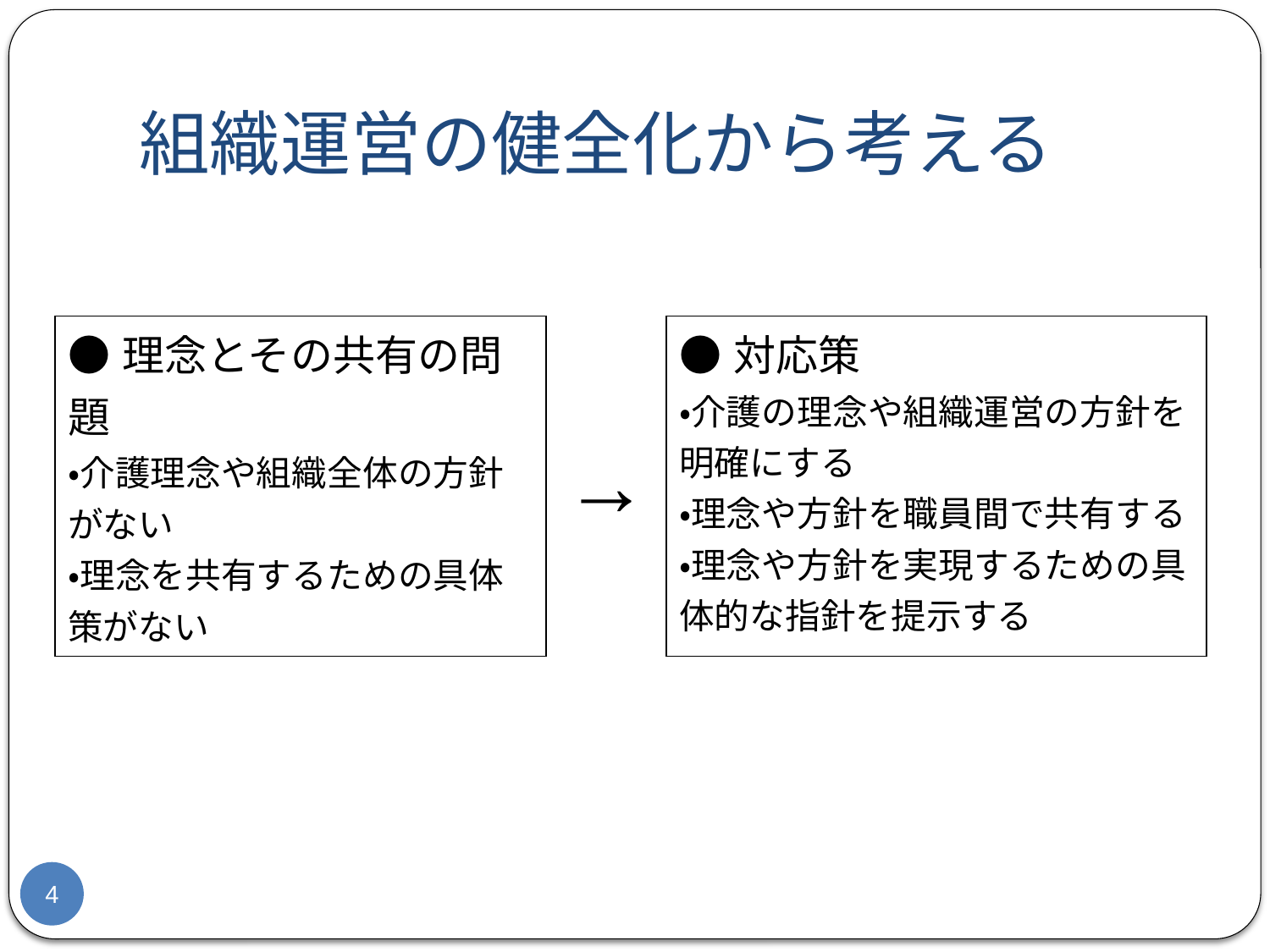

# 組織運営の健全化から考える
| ●理念とその共有の問題 ・介護理念や組織全体の方針がない ・理念を共有するための具体策がない | → | ●対応策 ・介護の理念や組織運営の方針を明確にする ・理念や方針を職員間で共有する ・理念や方針を実現するための具体的な指針を提示する |
| --- | --- | --- |
4